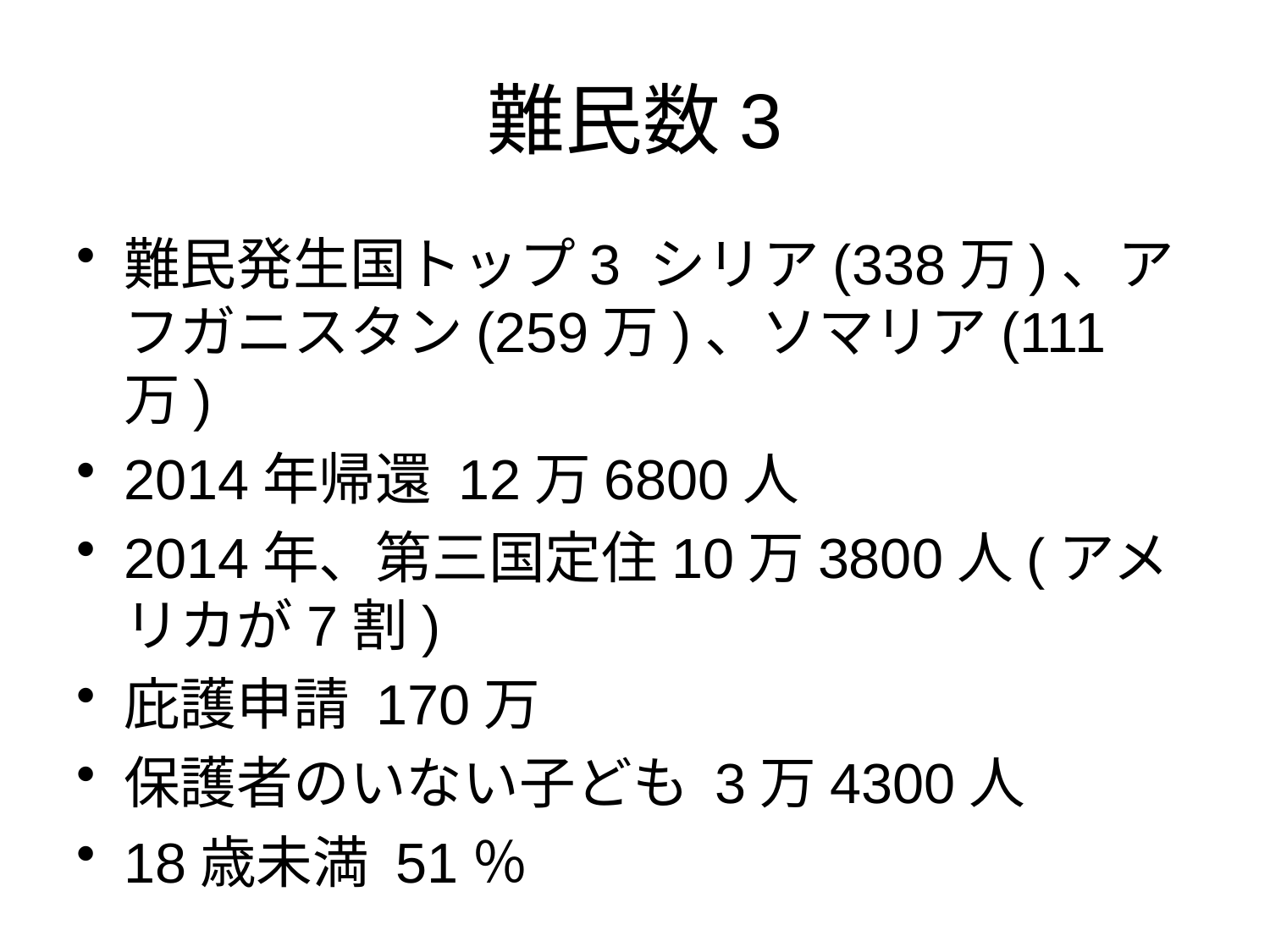

# 難民数3
難民発生国トップ3 シリア(338万)、アフガニスタン(259万)、ソマリア(111万)
2014年帰還 12万6800人
2014年、第三国定住10万3800人(アメリカが7割)
庇護申請 170万
保護者のいない子ども 3万4300人
18歳未満 51％